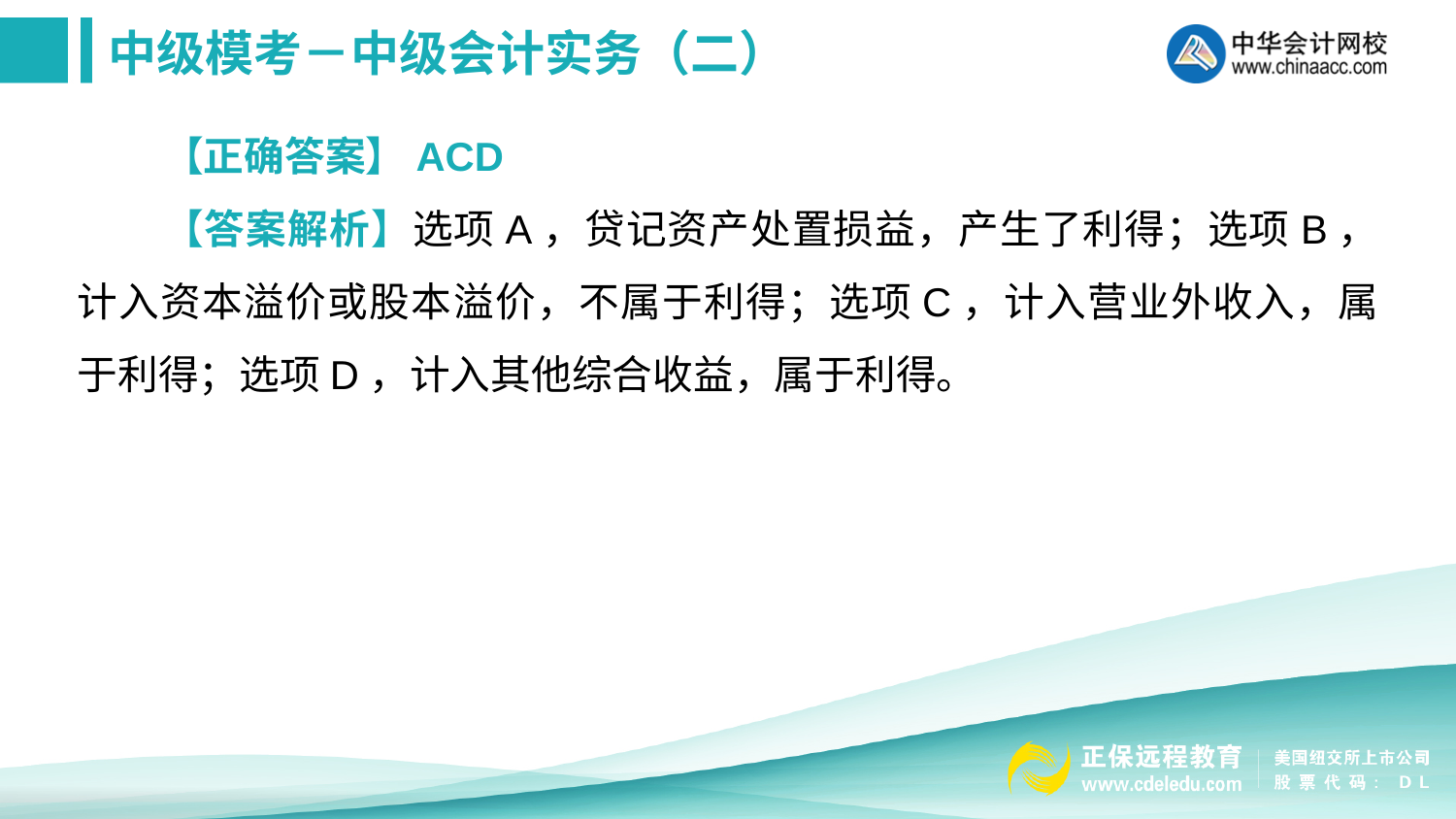

【正确答案】ACD
【答案解析】选项A，贷记资产处置损益，产生了利得；选项B，计入资本溢价或股本溢价，不属于利得；选项C，计入营业外收入，属于利得；选项D，计入其他综合收益，属于利得。